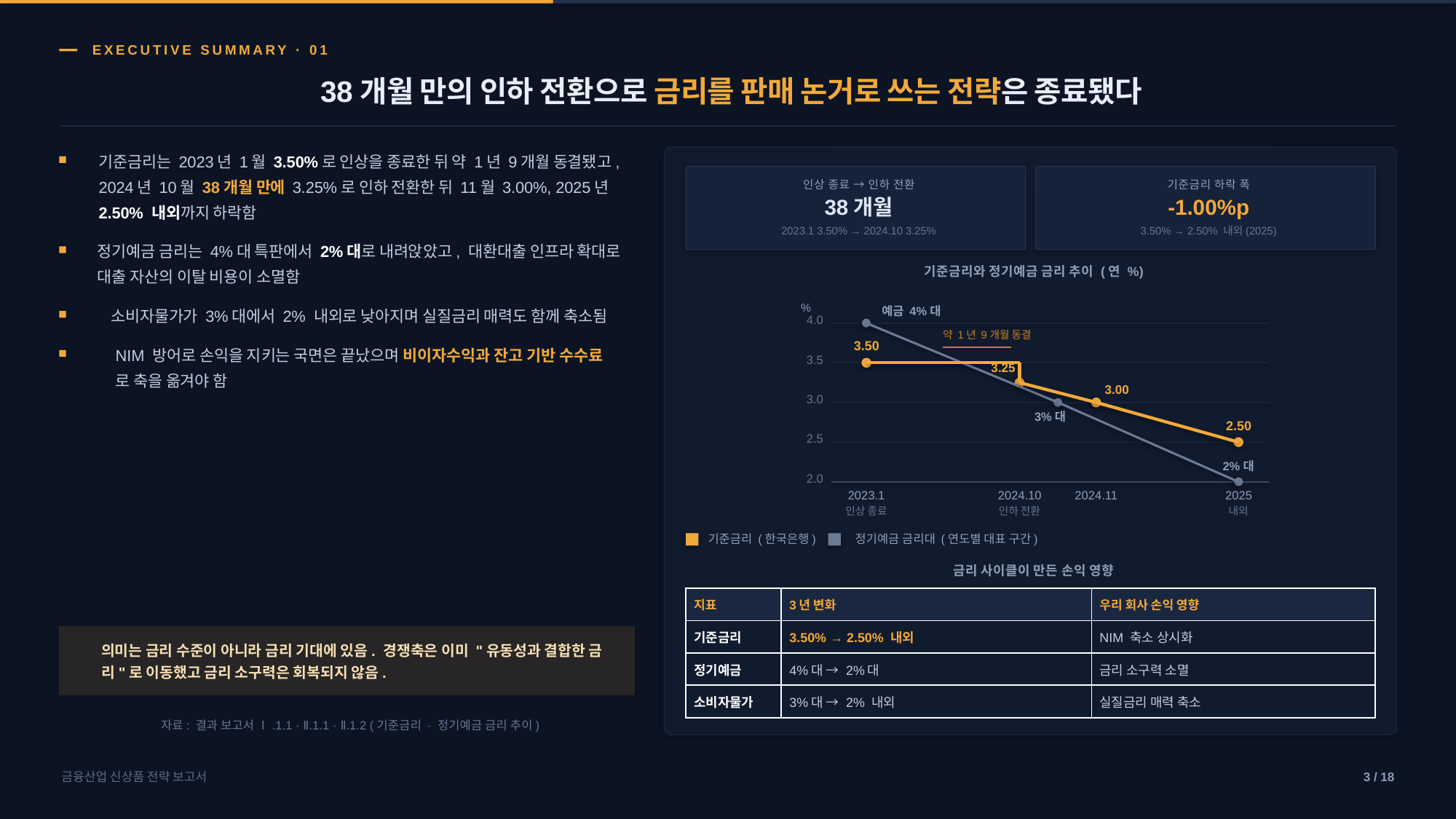

EXECUTIVE SUMMARY · 01

38개월 만의 인하 전환으로 금리를 판매 논거로 쓰는 전략은 종료됐다

기준금리는 2023년 1월 3.50%로 인상을 종료한 뒤 약 1년 9개월 동결됐고,
2024년 10월 38개월 만에 3.25%로 인하 전환한 뒤 11월 3.00%, 2025년
2.50% 내외까지 하락함

인상 종료 → 인하 전환
기준금리 하락 폭
38개월
-1.00%p
2023.1 3.50% → 2024.10 3.25%
3.50% → 2.50% 내외(2025)
정기예금 금리는 4%대 특판에서 2%대로 내려앉았고, 대환대출 인프라 확대로
대출 자산의 이탈 비용이 소멸함

기준금리와 정기예금 금리 추이 (연 %)
소비자물가가 3%대에서 2% 내외로 낮아지며 실질금리 매력도 함께 축소됨
%
예금 4%대

4.0

약 1년 9개월 동결
3.50
NIM 방어로 손익을 지키는 국면은 끝났으며 비이자수익과 잔고 기반 수수료
로 축을 옮겨야 함

3.5

3.25

3.00
3.0

3%대
2.50
2.5

2%대
2.0

2023.1
2024.10
2024.11
2025
인상 종료
인하 전환
내외
기준금리 (한국은행)
정기예금 금리대 (연도별 대표 구간)

금리 사이클이 만든 손익 영향
| 지표 | 3년 변화 | 우리 회사 손익 영향 |
| --- | --- | --- |
| 기준금리 | 3.50% → 2.50% 내외 | NIM 축소 상시화 |
| 정기예금 | 4%대 → 2%대 | 금리 소구력 소멸 |
| 소비자물가 | 3%대 → 2% 내외 | 실질금리 매력 축소 |

의미는 금리 수준이 아니라 금리 기대에 있음. 경쟁축은 이미 "유동성과 결합한 금
리"로 이동했고 금리 소구력은 회복되지 않음.
자료: 결과 보고서 Ⅰ.1.1 · Ⅱ.1.1 · Ⅱ.1.2 (기준금리 · 정기예금 금리 추이)
금융산업 신상품 전략 보고서
3 / 18